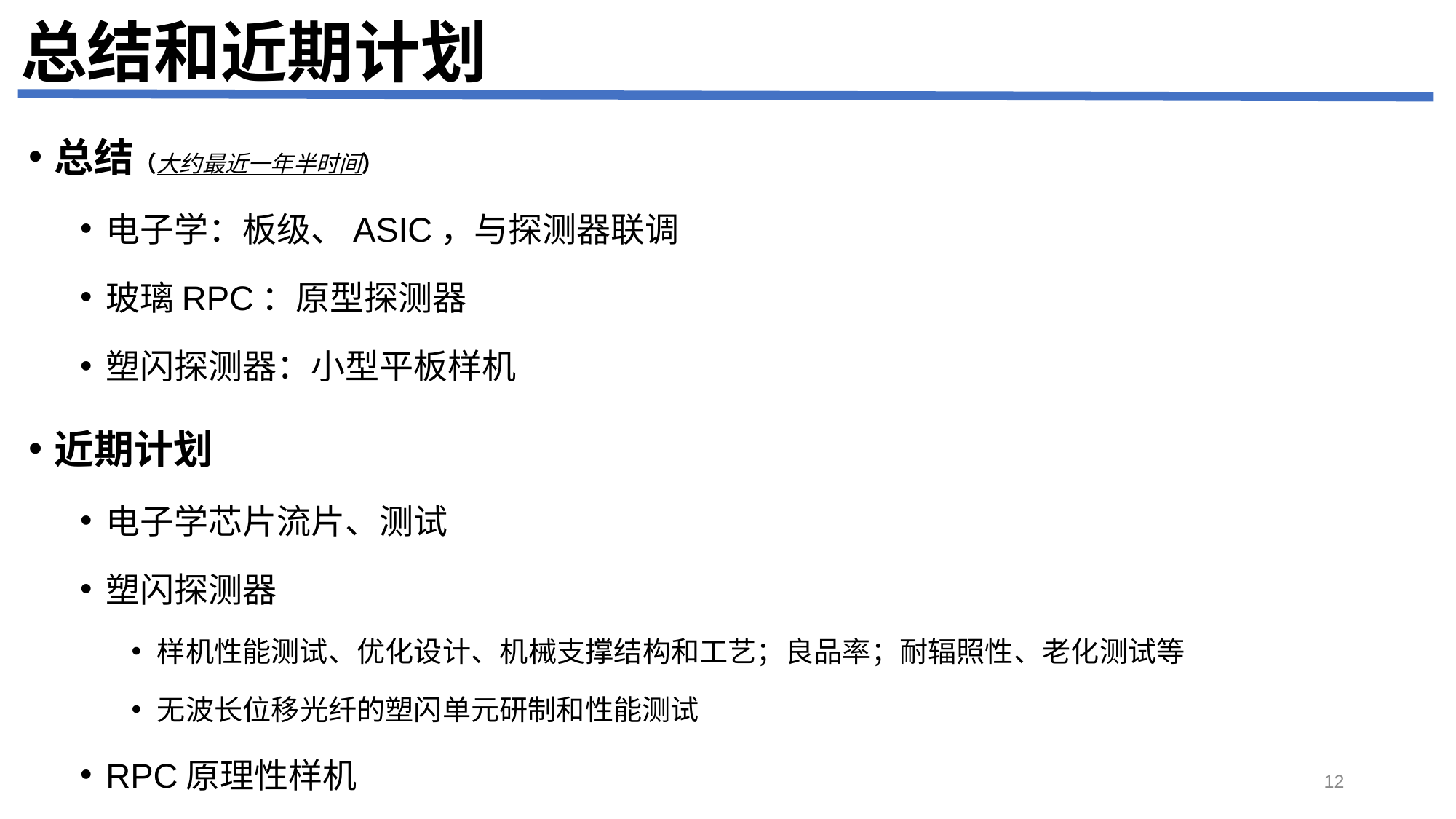

# 总结和近期计划
总结（大约最近一年半时间）
电子学：板级、ASIC，与探测器联调
玻璃RPC：原型探测器
塑闪探测器：小型平板样机
近期计划
电子学芯片流片、测试
塑闪探测器
样机性能测试、优化设计、机械支撑结构和工艺；良品率；耐辐照性、老化测试等
无波长位移光纤的塑闪单元研制和性能测试
RPC原理性样机
12